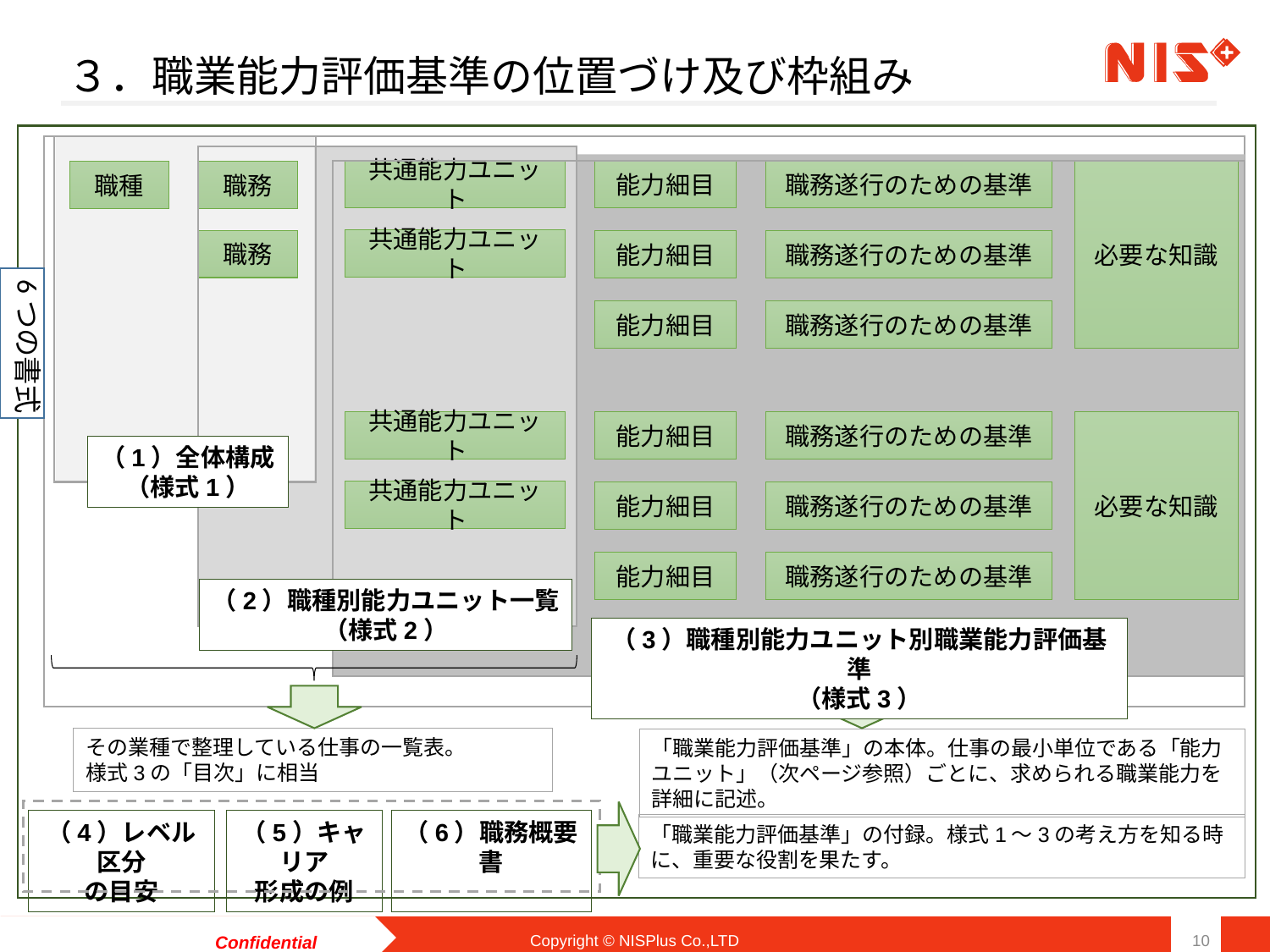

# ３．職業能力評価基準の位置づけ及び枠組み

共通能力ユニット
能力細目
職務遂行のための基準
必要な知識
職種
職務
共通能力ユニット
職務
職務遂行のための基準
能力細目
6つの書式

能力細目
職務遂行のための基準

共通能力ユニット
能力細目
職務遂行のための基準
必要な知識
（1）全体構成
（様式1）
共通能力ユニット
職務遂行のための基準
能力細目
能力細目
職務遂行のための基準
（2）職種別能力ユニット一覧
（様式2）
（3）職種別能力ユニット別職業能力評価基準
（様式3）

その業種で整理している仕事の一覧表。
様式3の「目次」に相当
「職業能力評価基準」の本体。仕事の最小単位である「能力ユニット」（次ページ参照）ごとに、求められる職業能力を詳細に記述。

（5）キャリア
形成の例
（6）職務概要書

（4）レベル区分
の目安
「職業能力評価基準」の付録。様式1～3の考え方を知る時に、重要な役割を果たす。

Copyright © NISPlus Co.,LTD
10